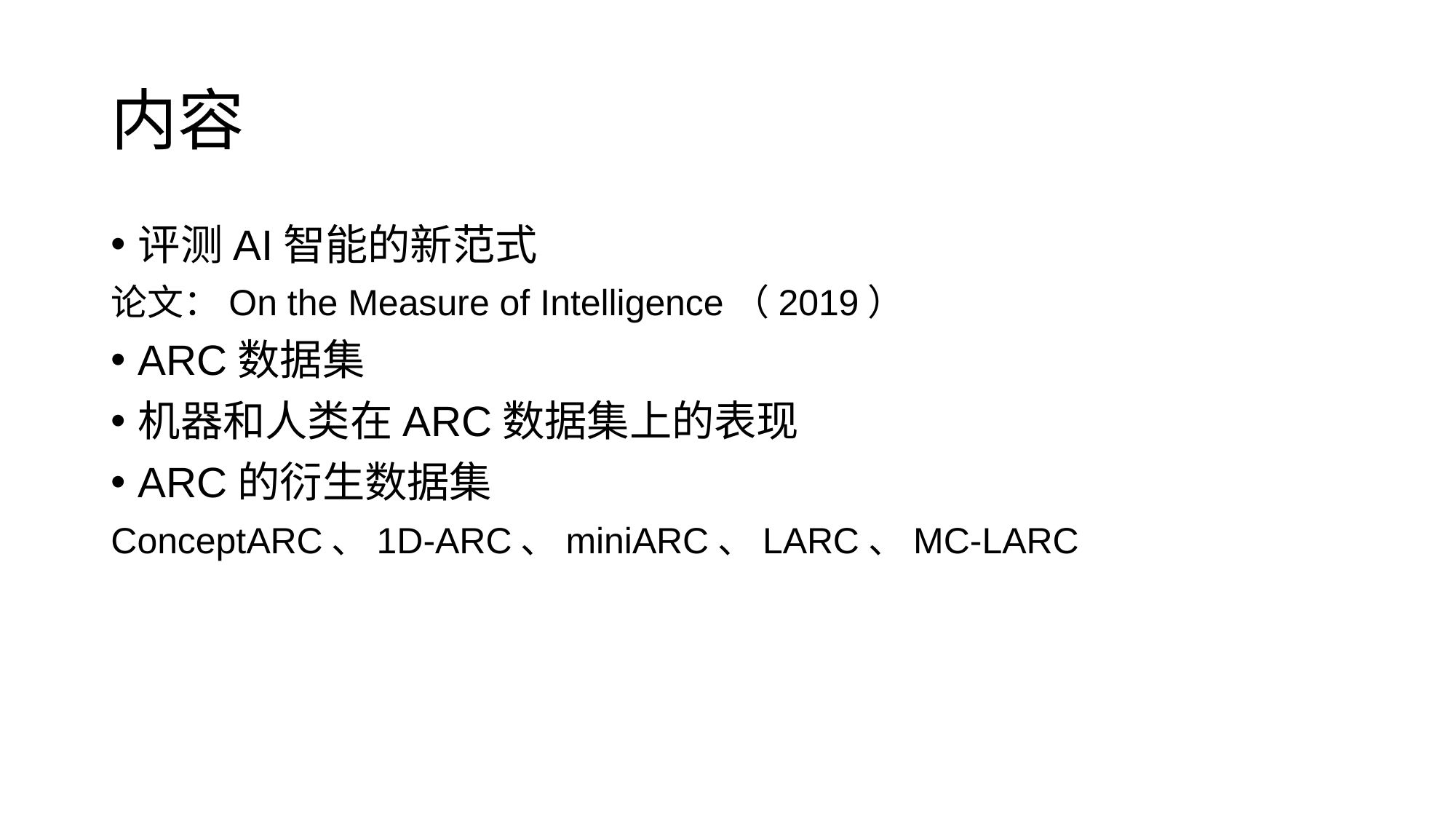

# 内容
评测AI智能的新范式
论文：On the Measure of Intelligence（2019）
ARC数据集
机器和人类在ARC数据集上的表现
ARC的衍生数据集
ConceptARC、1D-ARC、miniARC、LARC、MC-LARC